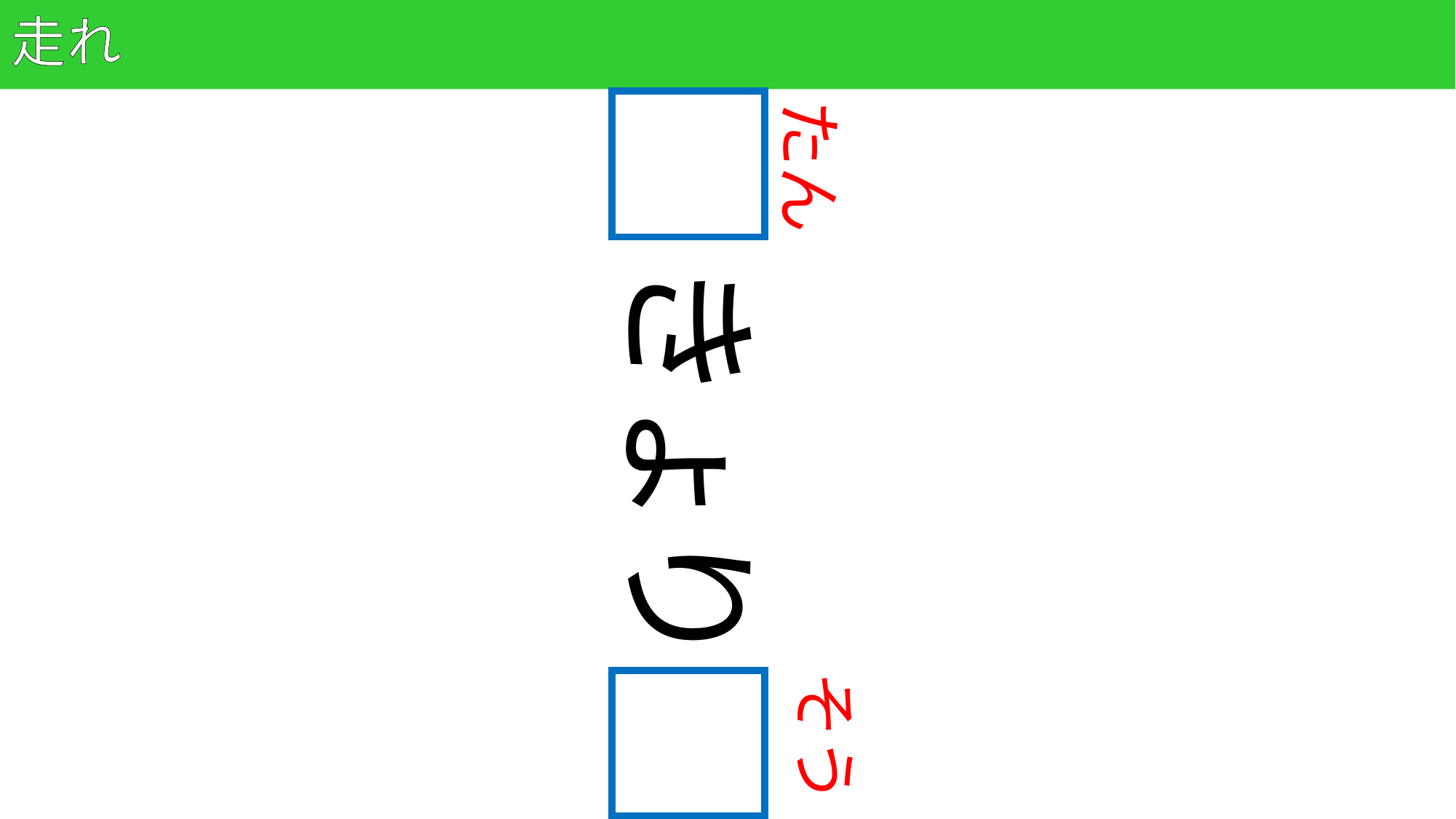

# 走れ
53
短 きょり 走
たん

そう